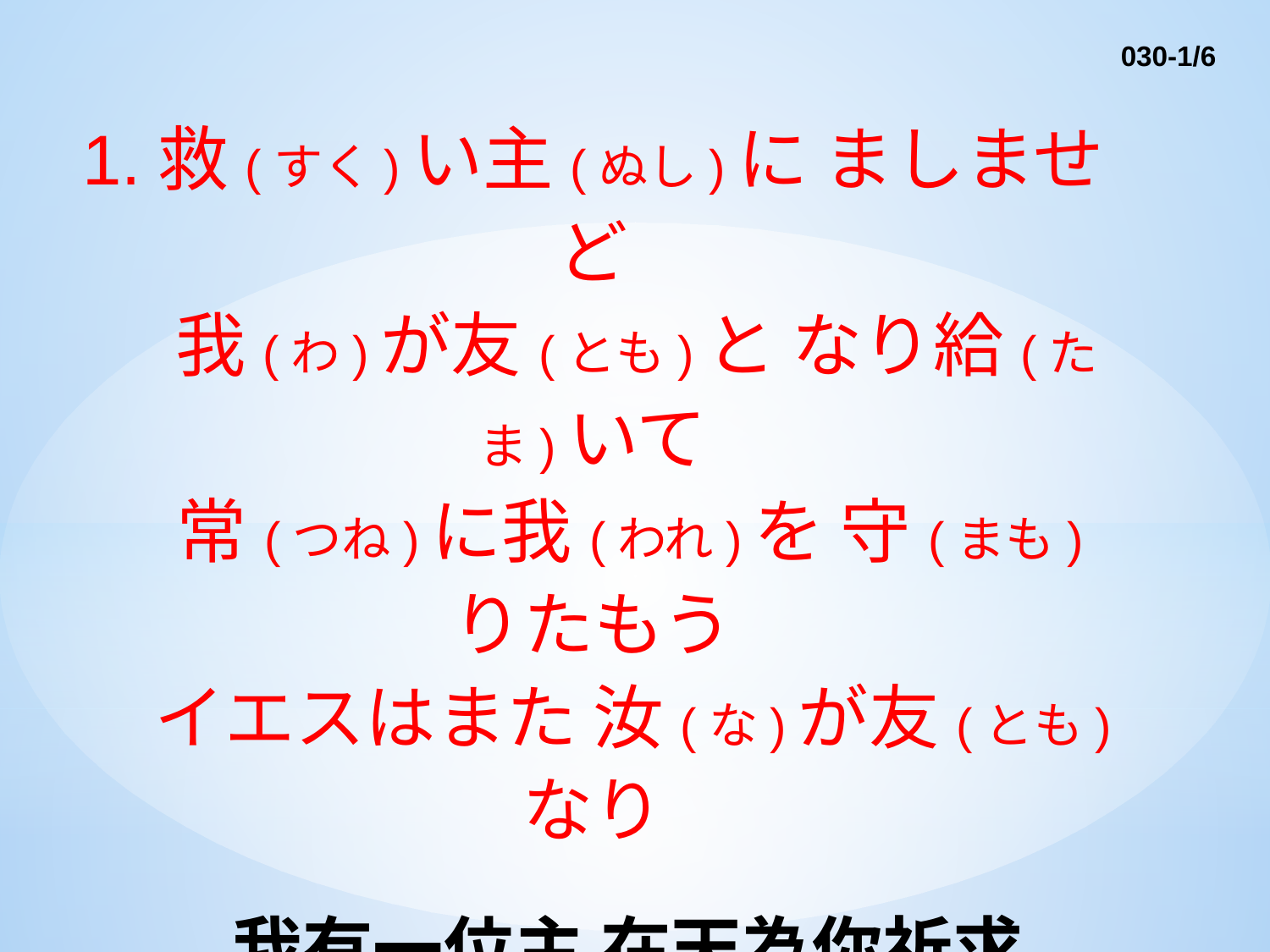

030-1/6
1.救(すく)い主(ぬし)に ましませど
　 我(わ)が友(とも)と なり給(たま)いて
　 常(つね)に我(われ)を 守(まも)りたもう
　 イエスはまた 汝(な)が友(とも)なり
　
　我有一位主 在天為你祈求
　這位親愛救主 勝過眾朋友
　祂時時關心我 非常細心溫柔
　盼我這位主 也成為你救主